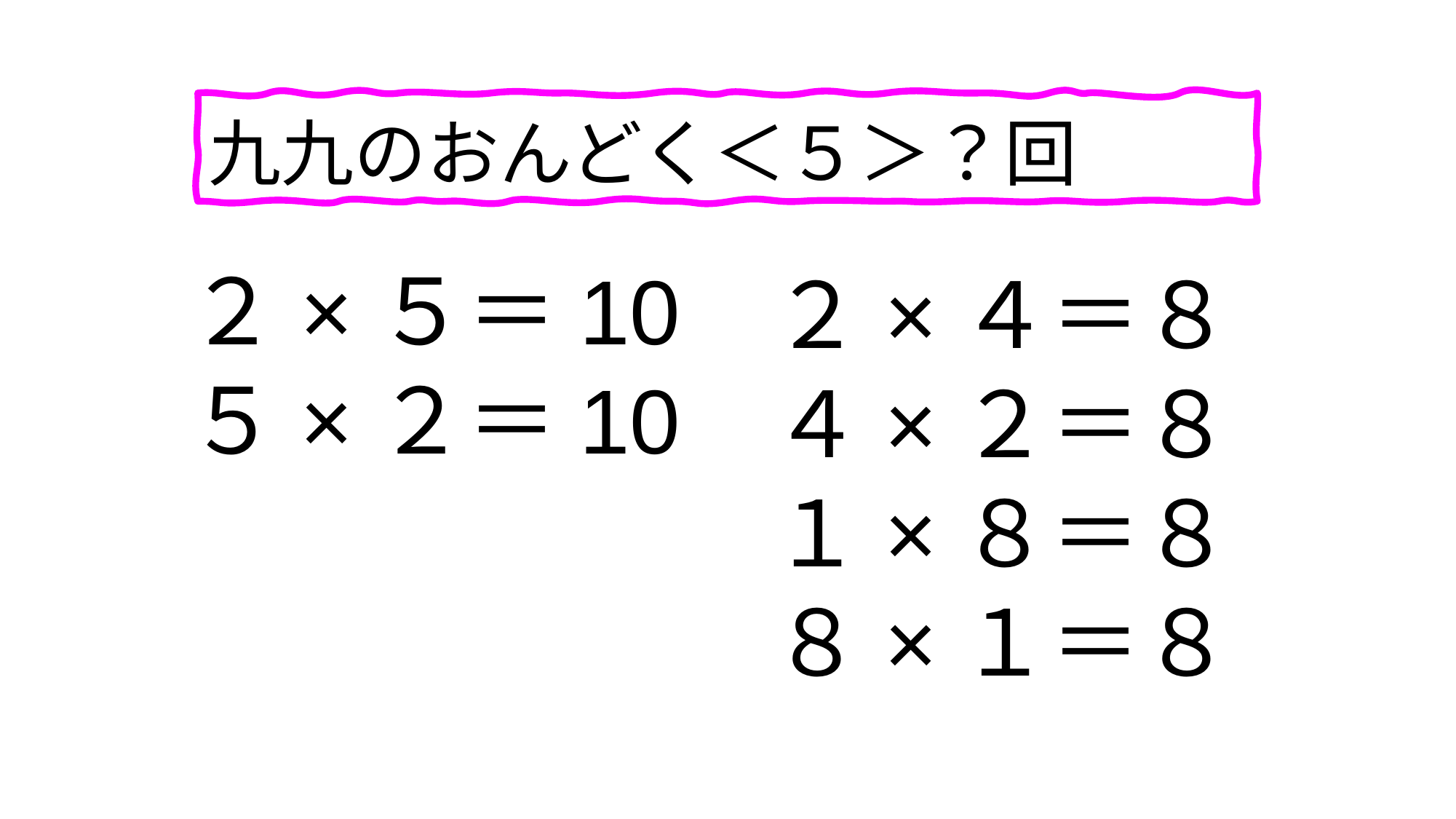

九九のおんどく＜５＞？回
２×５＝10
５×２＝10
２×４＝８
４×２＝８
１×８＝８
８×１＝８